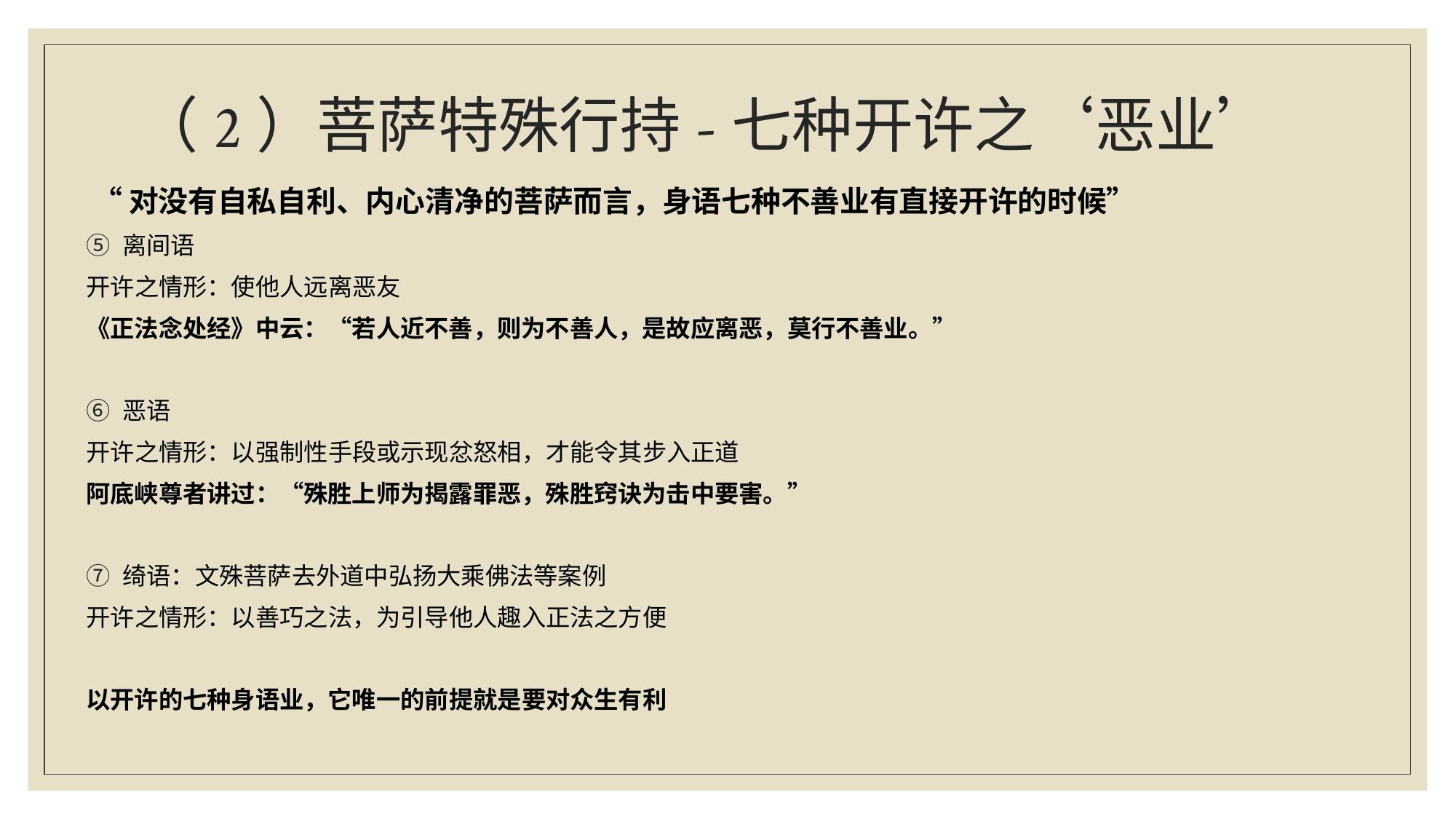

# （2）菩萨特殊行持-七种开许之‘恶业’
 “对没有自私自利、内心清净的菩萨而言，身语七种不善业有直接开许的时候”
离间语
开许之情形：使他人远离恶友
《正法念处经》中云：“若人近不善，则为不善人，是故应离恶，莫行不善业。”

恶语
开许之情形：以强制性手段或示现忿怒相，才能令其步入正道
阿底峡尊者讲过：“殊胜上师为揭露罪恶，殊胜窍诀为击中要害。”

绮语：文殊菩萨去外道中弘扬大乘佛法等案例
开许之情形：以善巧之法，为引导他人趣入正法之方便

以开许的七种身语业，它唯一的前提就是要对众生有利